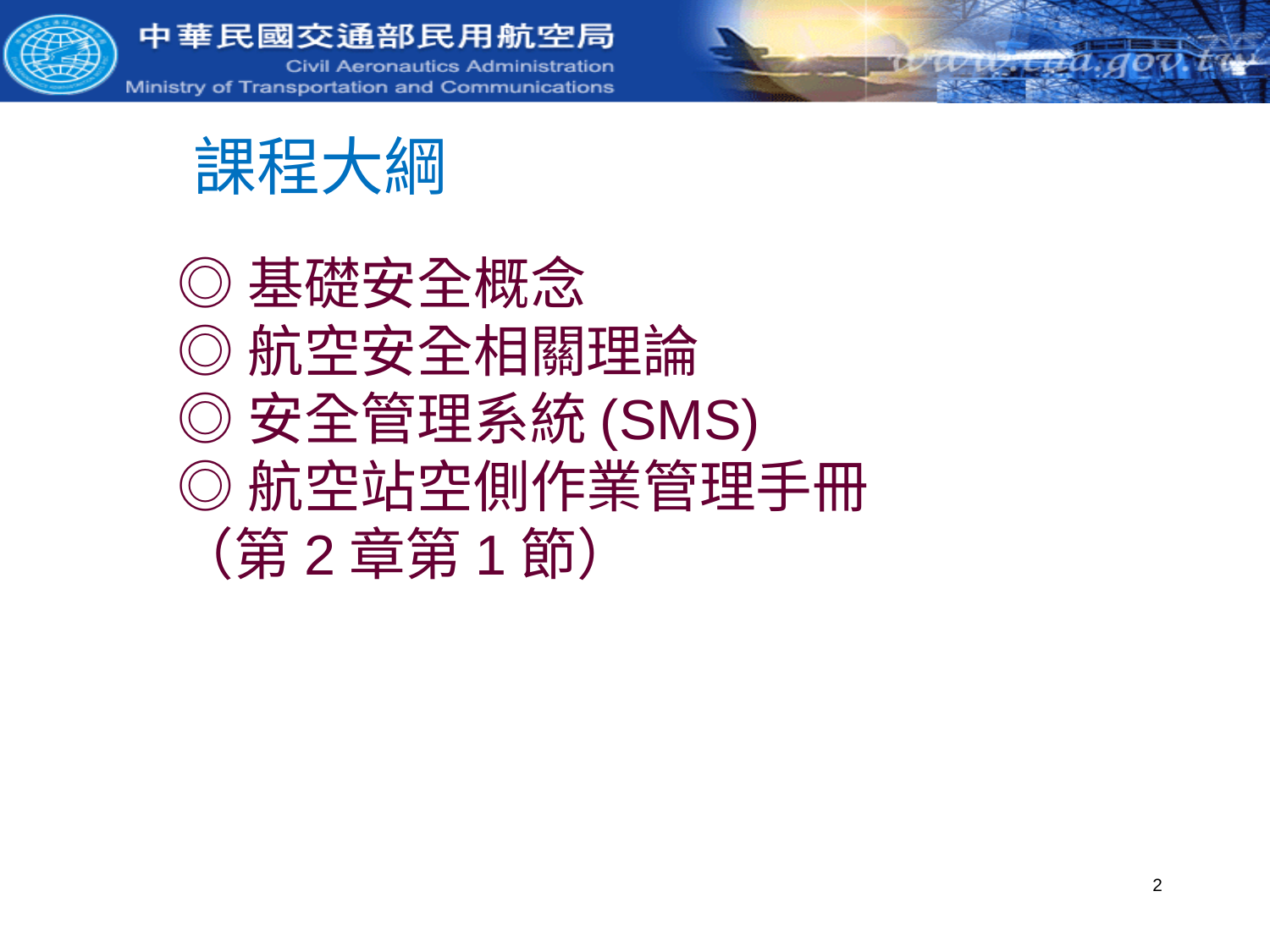

課程大綱
◎基礎安全概念
◎航空安全相關理論
◎安全管理系統(SMS)
◎航空站空側作業管理手冊
（第2章第1節）